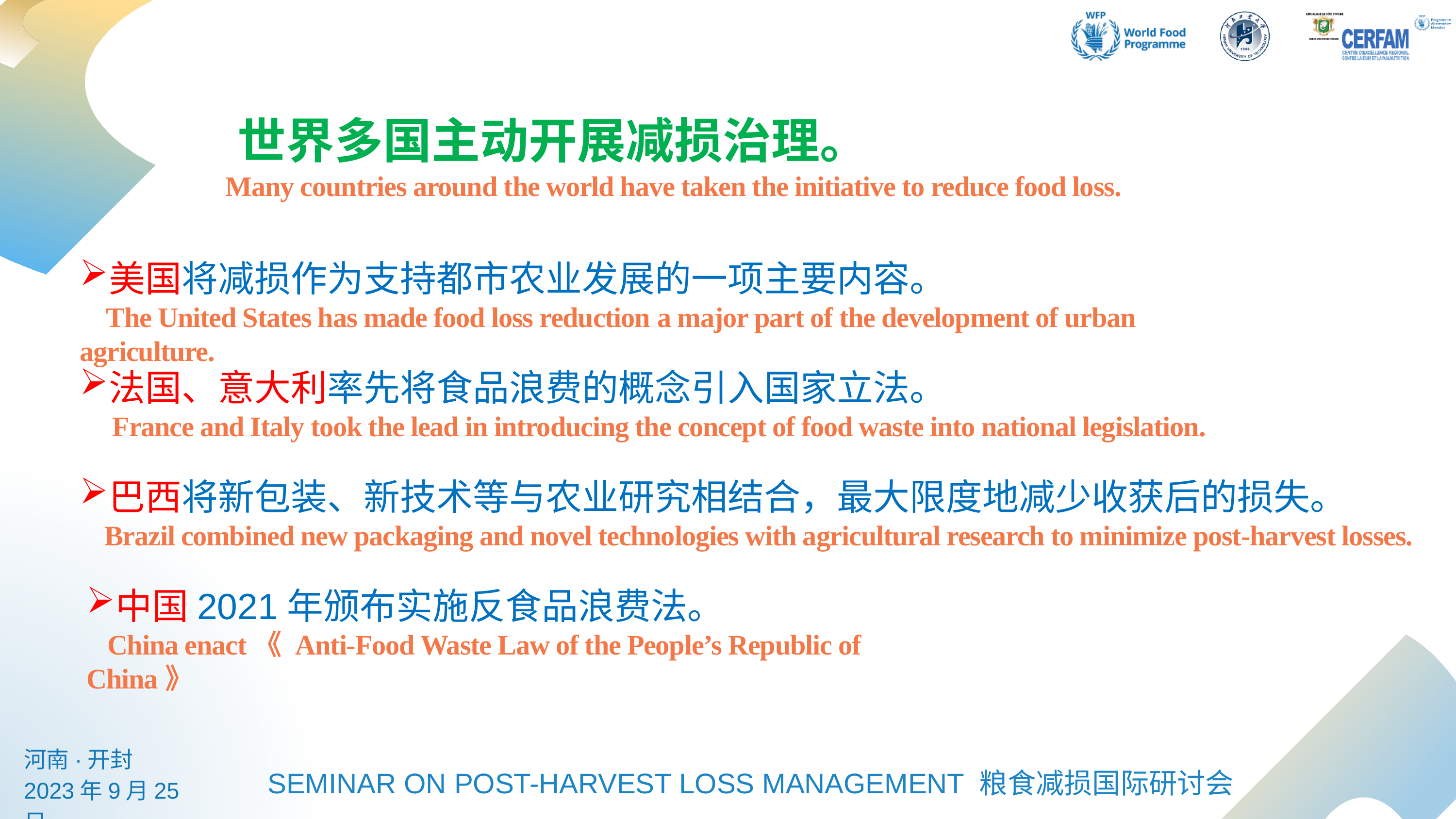

世界多国主动开展减损治理。
Many countries around the world have taken the initiative to reduce food loss.
美国将减损作为支持都市农业发展的一项主要内容。
       The United States has made food loss reduction a major part of the development of urban agriculture.

法国、意大利率先将食品浪费的概念引入国家立法。
      France and Italy took the lead in introducing the concept of food waste into national legislation.

巴西将新包装、新技术等与农业研究相结合，最大限度地减少收获后的损失。
      Brazil combined new packaging and novel technologies with agricultural research to minimize post-harvest losses.

中国2021年颁布实施反食品浪费法。
     China enact《 Anti-Food Waste Law of the People’s Republic of China》

河南·开封
2023年9月25日
SEMINAR ON POST-HARVEST LOSS MANAGEMENT 粮食减损国际研讨会